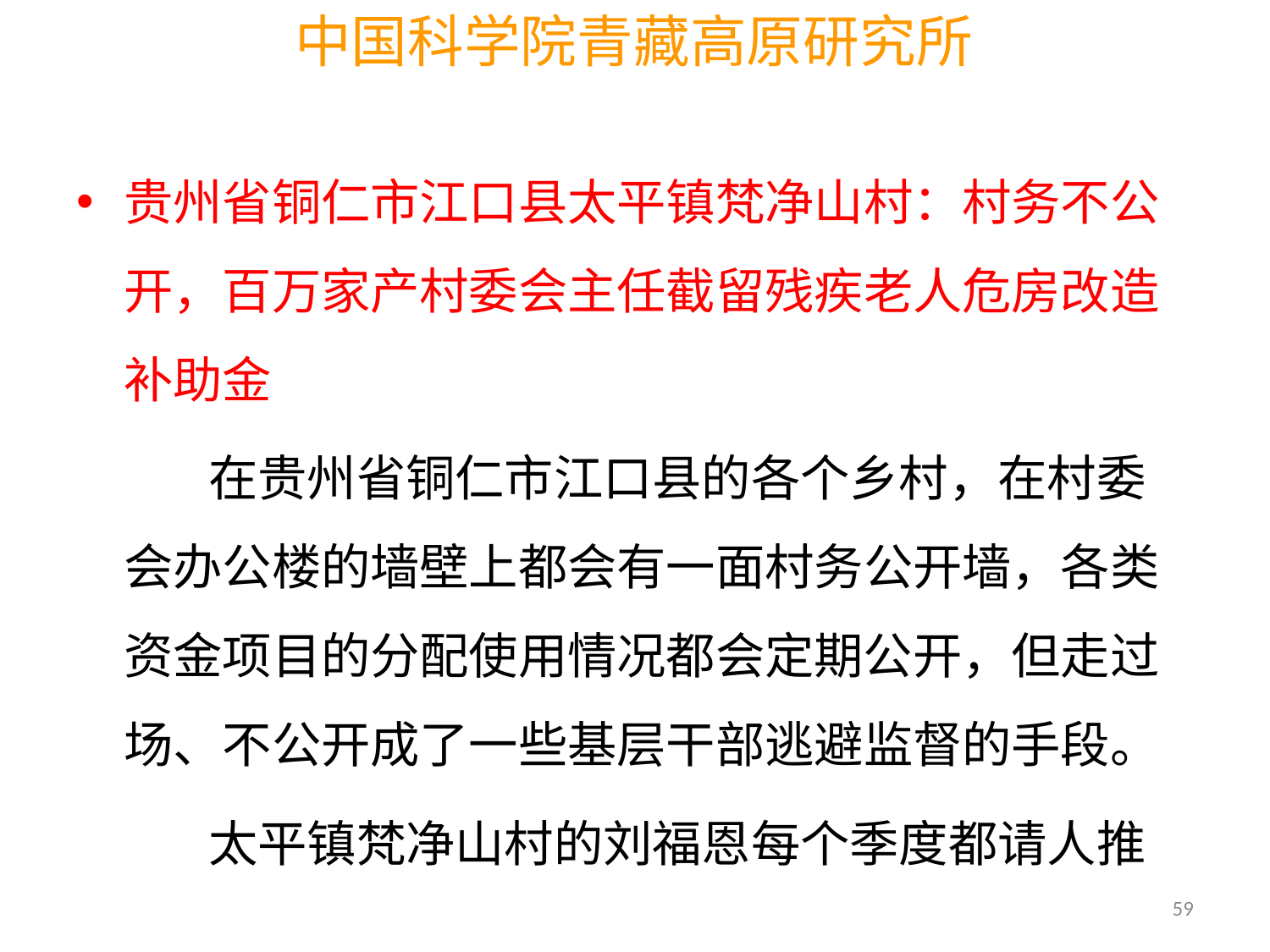

贵州省铜仁市江口县太平镇梵净山村：村务不公开，百万家产村委会主任截留残疾老人危房改造补助金
  　　在贵州省铜仁市江口县的各个乡村，在村委会办公楼的墙壁上都会有一面村务公开墙，各类资金项目的分配使用情况都会定期公开，但走过场、不公开成了一些基层干部逃避监督的手段。
  　　太平镇梵净山村的刘福恩每个季度都请人推
59